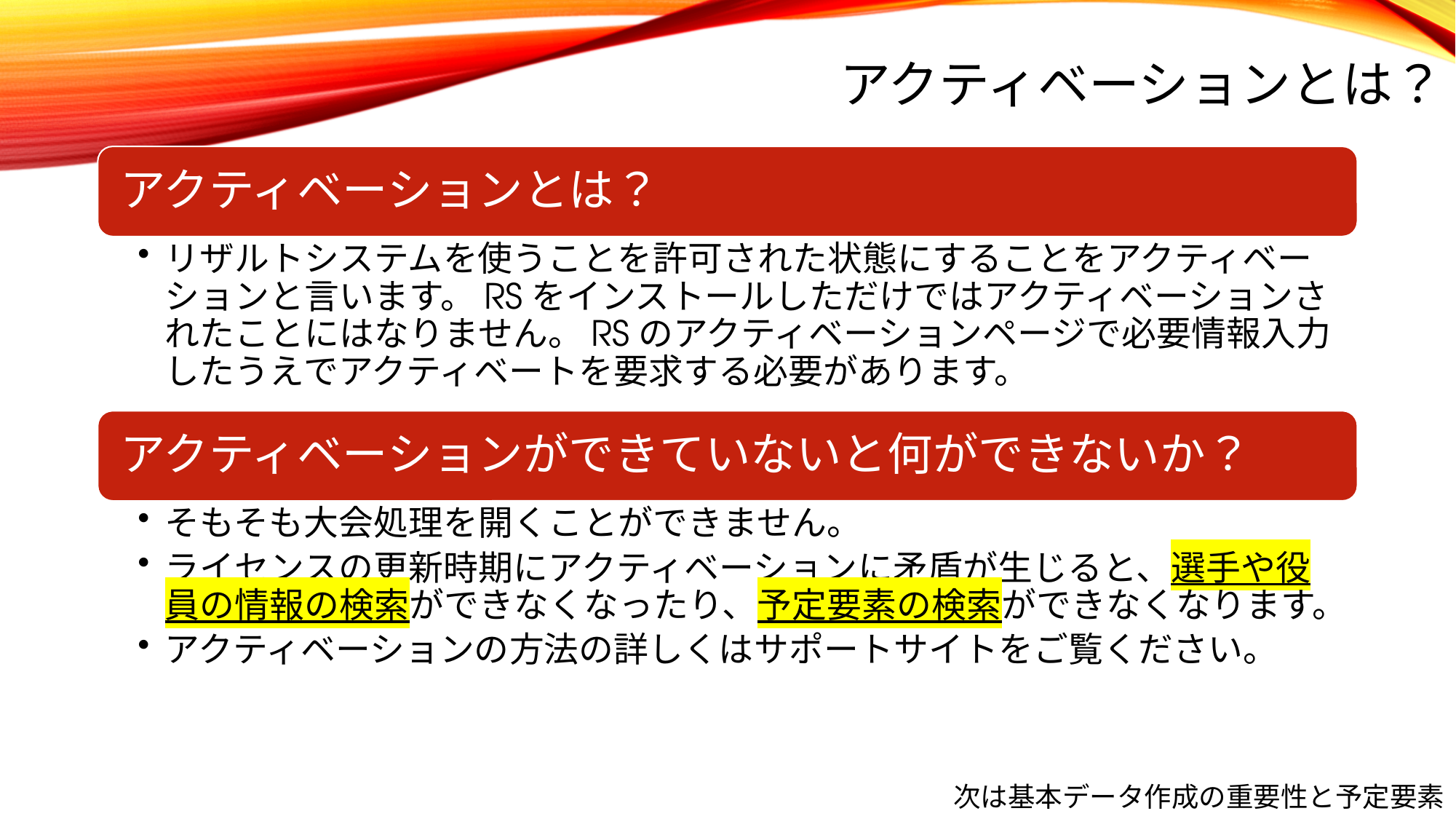

# アクティベーションとは？
アクティベーションとは？
リザルトシステムを使うことを許可された状態にすることをアクティベーションと言います。RSをインストールしただけではアクティベーションされたことにはなりません。RSのアクティベーションページで必要情報入力したうえでアクティベートを要求する必要があります。
アクティベーションができていないと何ができないか？
そもそも大会処理を開くことができません。
ライセンスの更新時期にアクティベーションに矛盾が生じると、選手や役員の情報の検索ができなくなったり、予定要素の検索ができなくなります。
アクティベーションの方法の詳しくはサポートサイトをご覧ください。
次は基本データ作成の重要性と予定要素